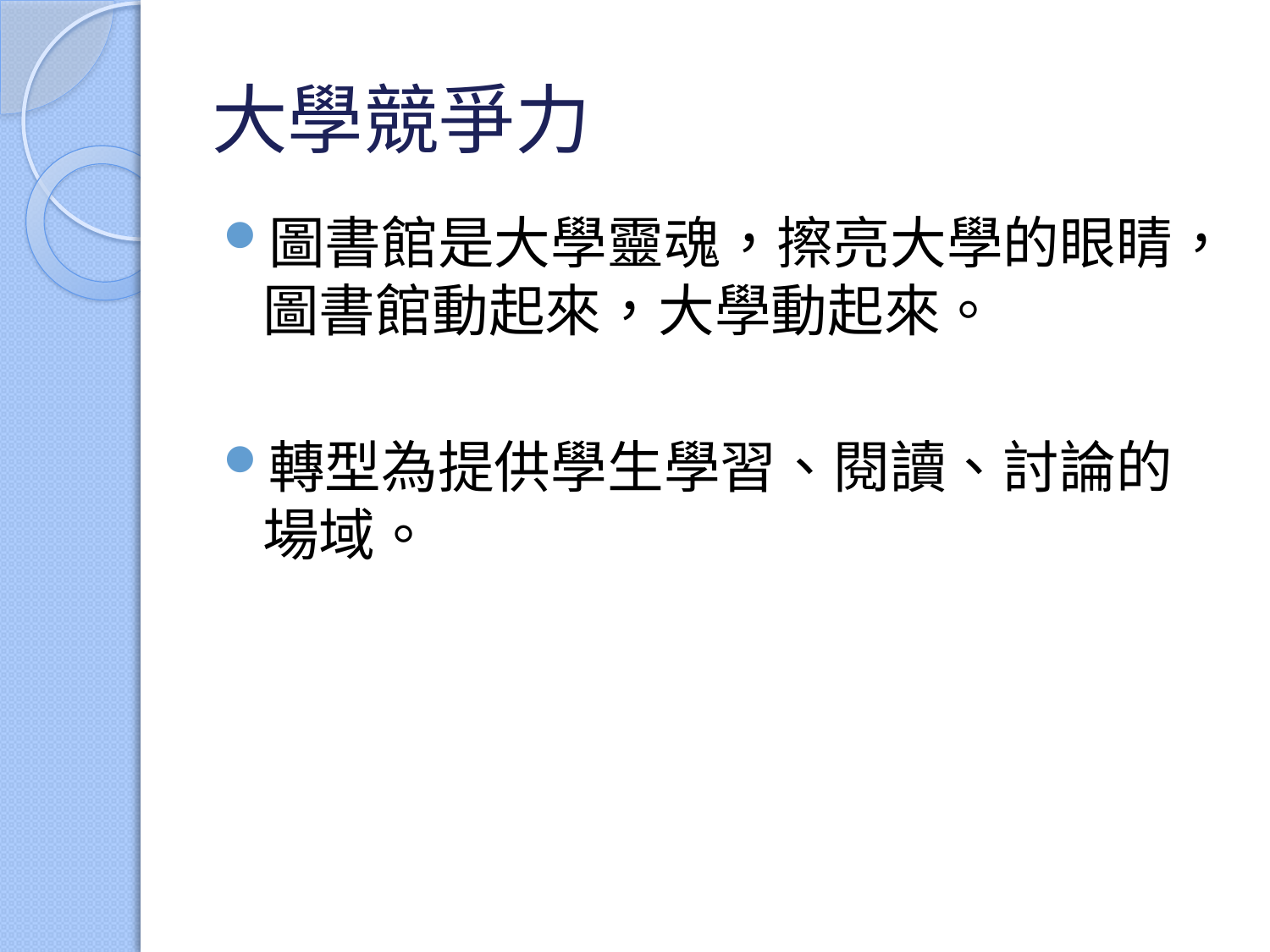

# 大學競爭力
圖書館是大學靈魂，擦亮大學的眼睛，圖書館動起來，大學動起來。

轉型為提供學生學習、閱讀、討論的場域。